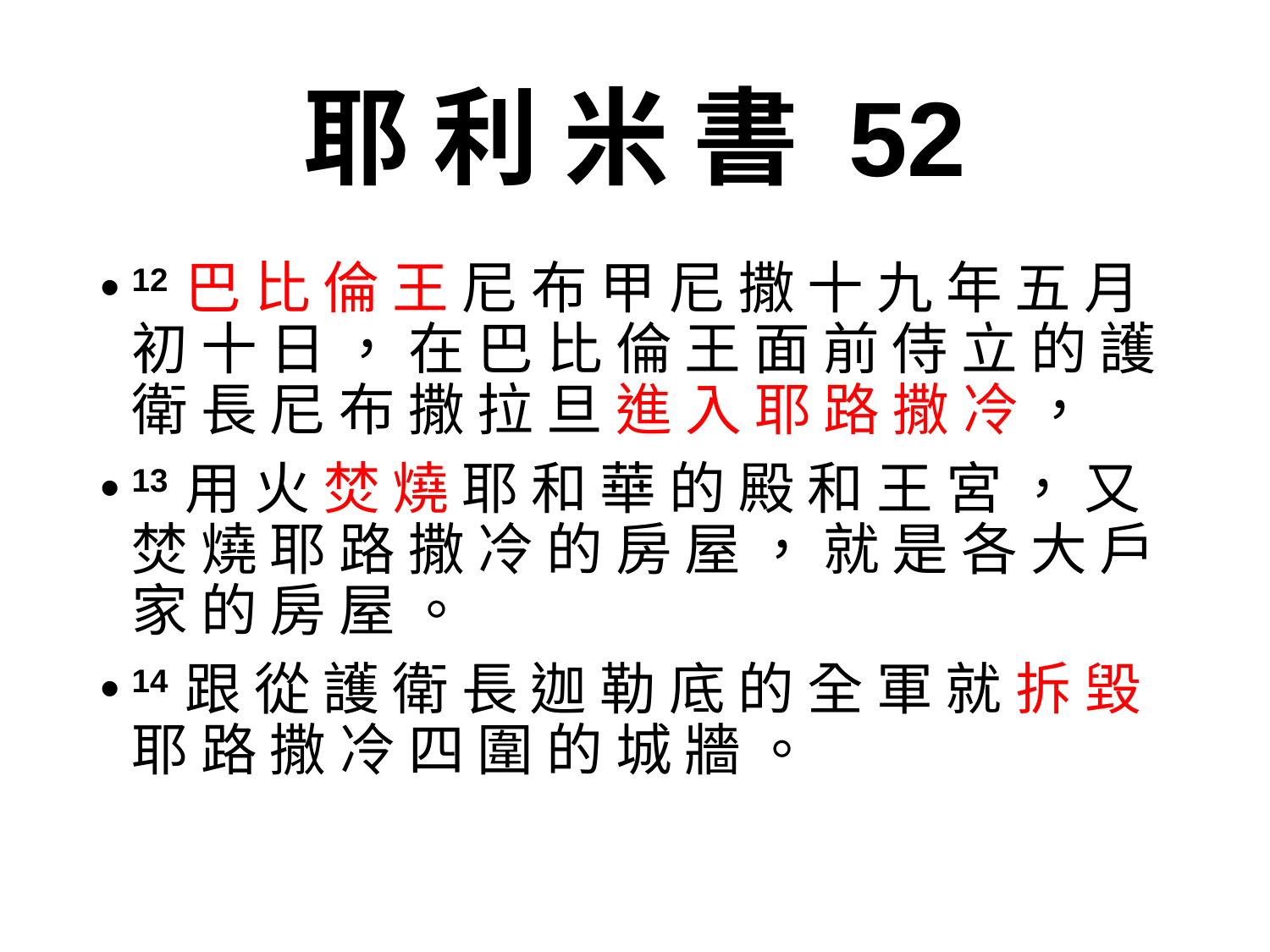

# 耶 利 米 書 52
12 巴 比 倫 王 尼 布 甲 尼 撒 十 九 年 五 月 初 十 日 ， 在 巴 比 倫 王 面 前 侍 立 的 護 衛 長 尼 布 撒 拉 旦 進 入 耶 路 撒 冷 ，
13 用 火 焚 燒 耶 和 華 的 殿 和 王 宮 ， 又 焚 燒 耶 路 撒 冷 的 房 屋 ， 就 是 各 大 戶 家 的 房 屋 。
14 跟 從 護 衛 長 迦 勒 底 的 全 軍 就 拆 毀 耶 路 撒 冷 四 圍 的 城 牆 。